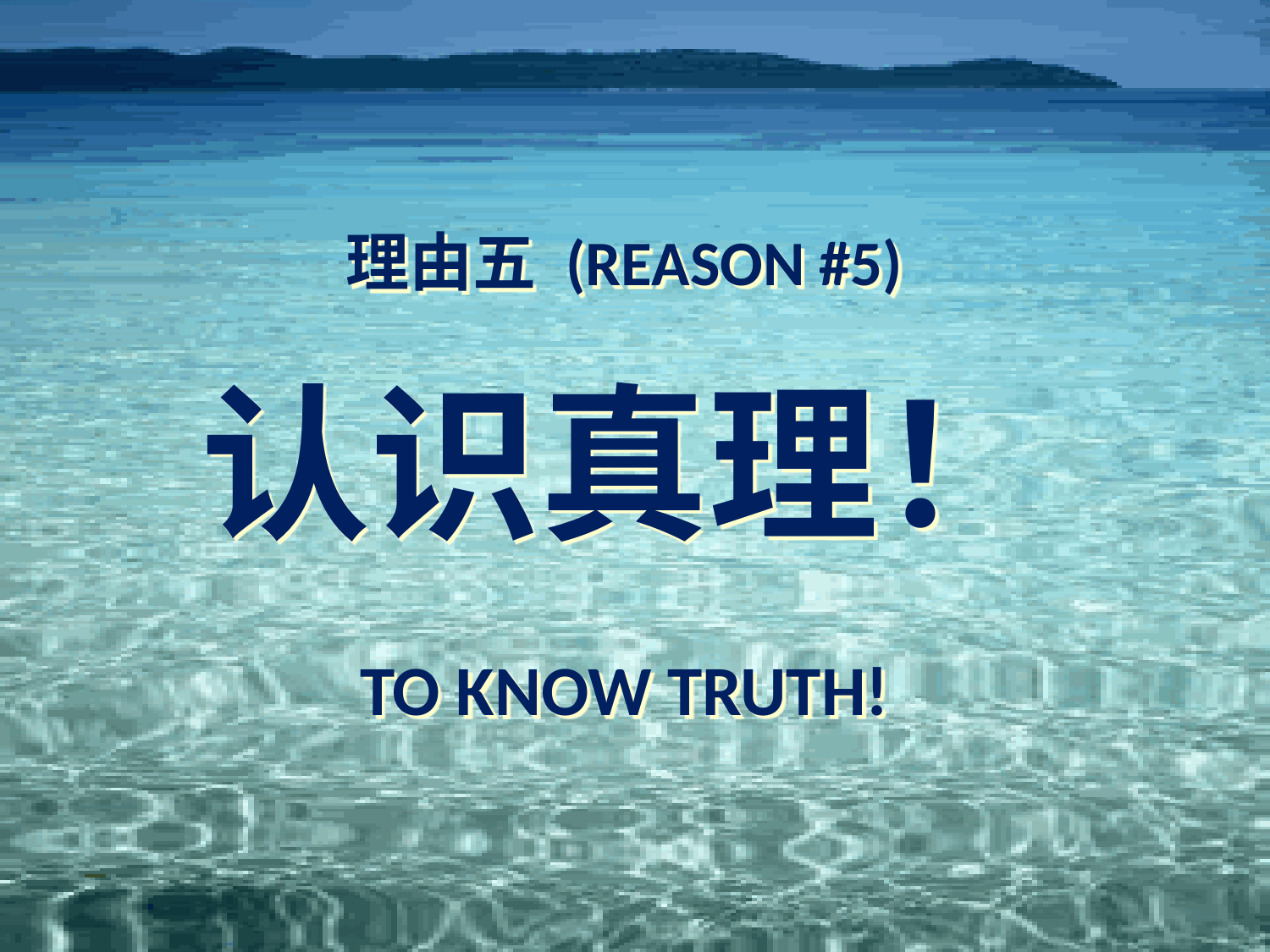

# 理由五 (Reason #5) 认识真理！ To know Truth!